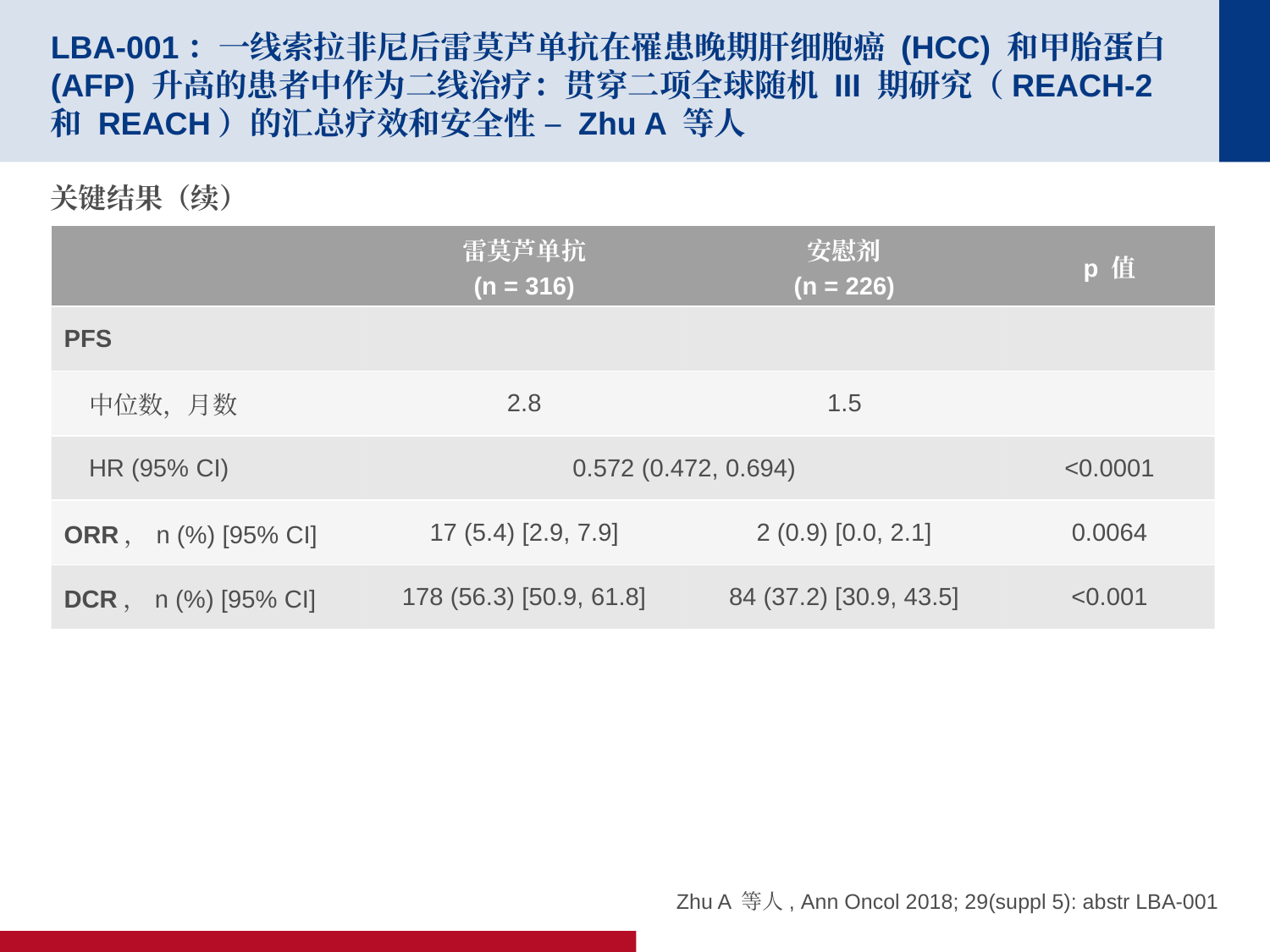

# LBA-001：一线索拉非尼后雷莫芦单抗在罹患晚期肝细胞癌 (HCC) 和甲胎蛋白 (AFP) 升高的患者中作为二线治疗：贯穿二项全球随机 III 期研究（REACH-2 和 REACH）的汇总疗效和安全性 – Zhu A 等人
关键结果（续）

|  | 雷莫芦单抗 (n = 316) | 安慰剂 (n = 226) | p 值 |
| --- | --- | --- | --- |
| PFS |  |  |  |
| 中位数，月数 | 2.8 | 1.5 |  |
| HR (95% CI) | 0.572 (0.472, 0.694) |  | <0.0001 |
| ORR，n (%) [95% CI] | 17 (5.4) [2.9, 7.9] | 2 (0.9) [0.0, 2.1] | 0.0064 |
| DCR，n (%) [95% CI] | 178 (56.3) [50.9, 61.8] | 84 (37.2) [30.9, 43.5] | <0.001 |
Zhu A 等人, Ann Oncol 2018; 29(suppl 5): abstr LBA-001